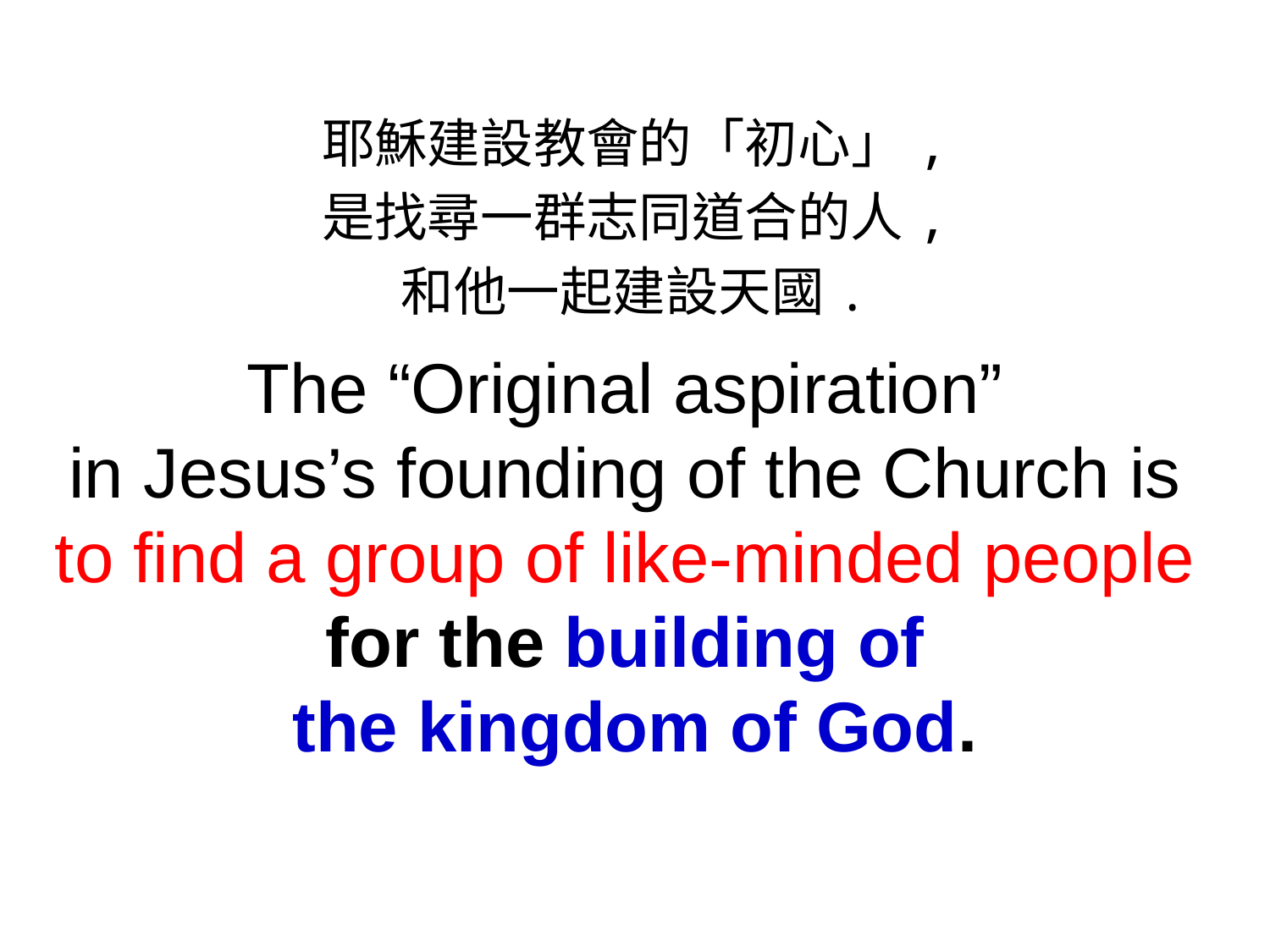

耶穌建設教會的「初心」,
是找尋一群志同道合的人,
和他一起建設天國.
The “Original aspiration”
in Jesus’s founding of the Church is
to find a group of like-minded people
for the building of
the kingdom of God.